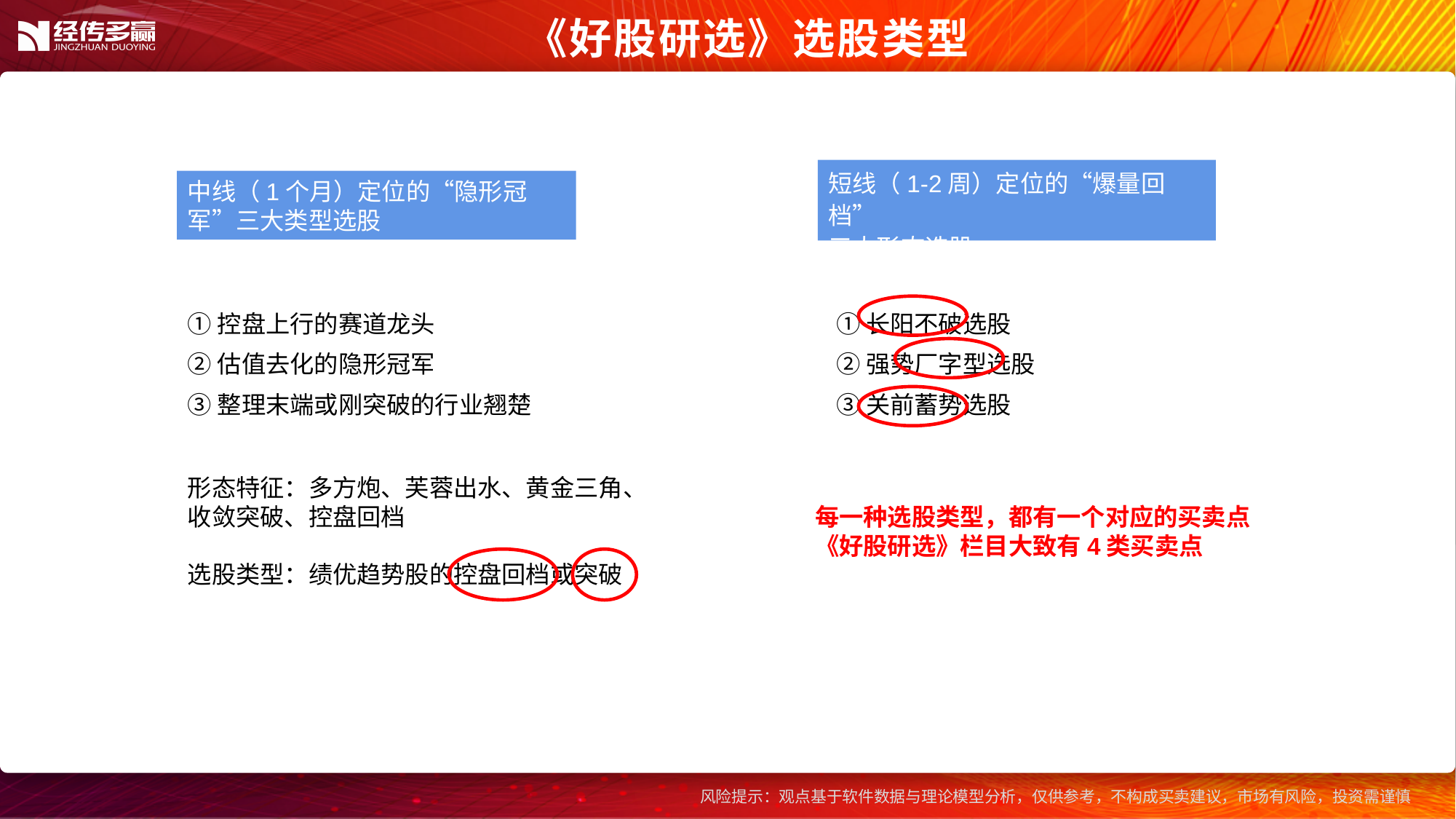

《好股研选》选股类型
短线（1-2周）定位的“爆量回档”
三大形态选股
中线（1个月）定位的“隐形冠军”三大类型选股
①控盘上行的赛道龙头
②估值去化的隐形冠军
③整理末端或刚突破的行业翘楚
①长阳不破选股
②强势厂字型选股
③关前蓄势选股

形态特征：多方炮、芙蓉出水、黄金三角、收敛突破、控盘回档

选股类型：绩优趋势股的控盘回档或突破
每一种选股类型，都有一个对应的买卖点
《好股研选》栏目大致有4类买卖点